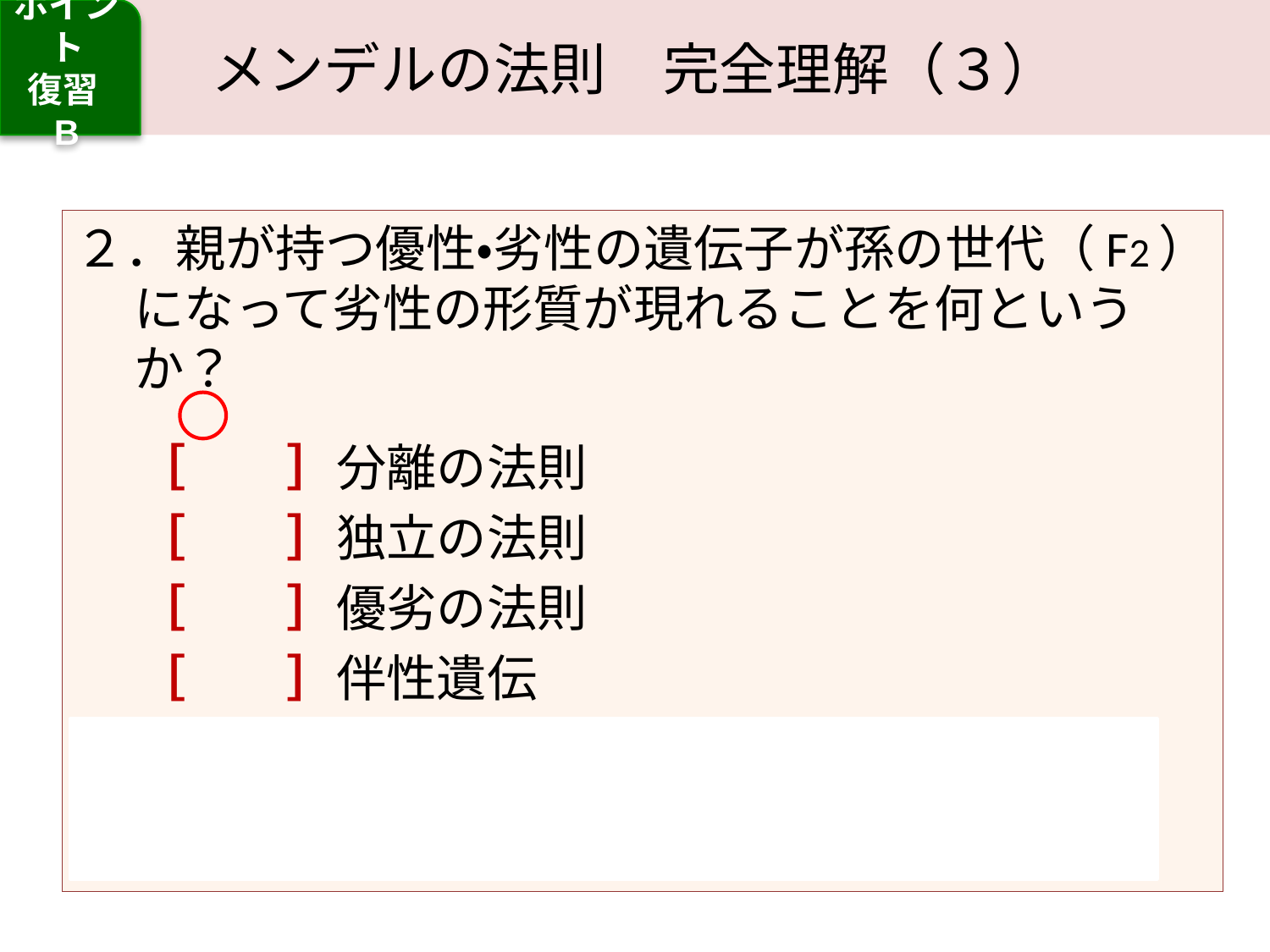

# メンデルの法則　完全理解（３）
ポイント
復習
B
２．親が持つ優性・劣性の遺伝子が孫の世代（F2）になって劣性の形質が現れることを何というか？

［　　］分離の法則
［　　］独立の法則
［　　］優劣の法則
［　　］伴性遺伝

相同染色体の両方に劣性遺伝子が並んだとき劣性が発現する